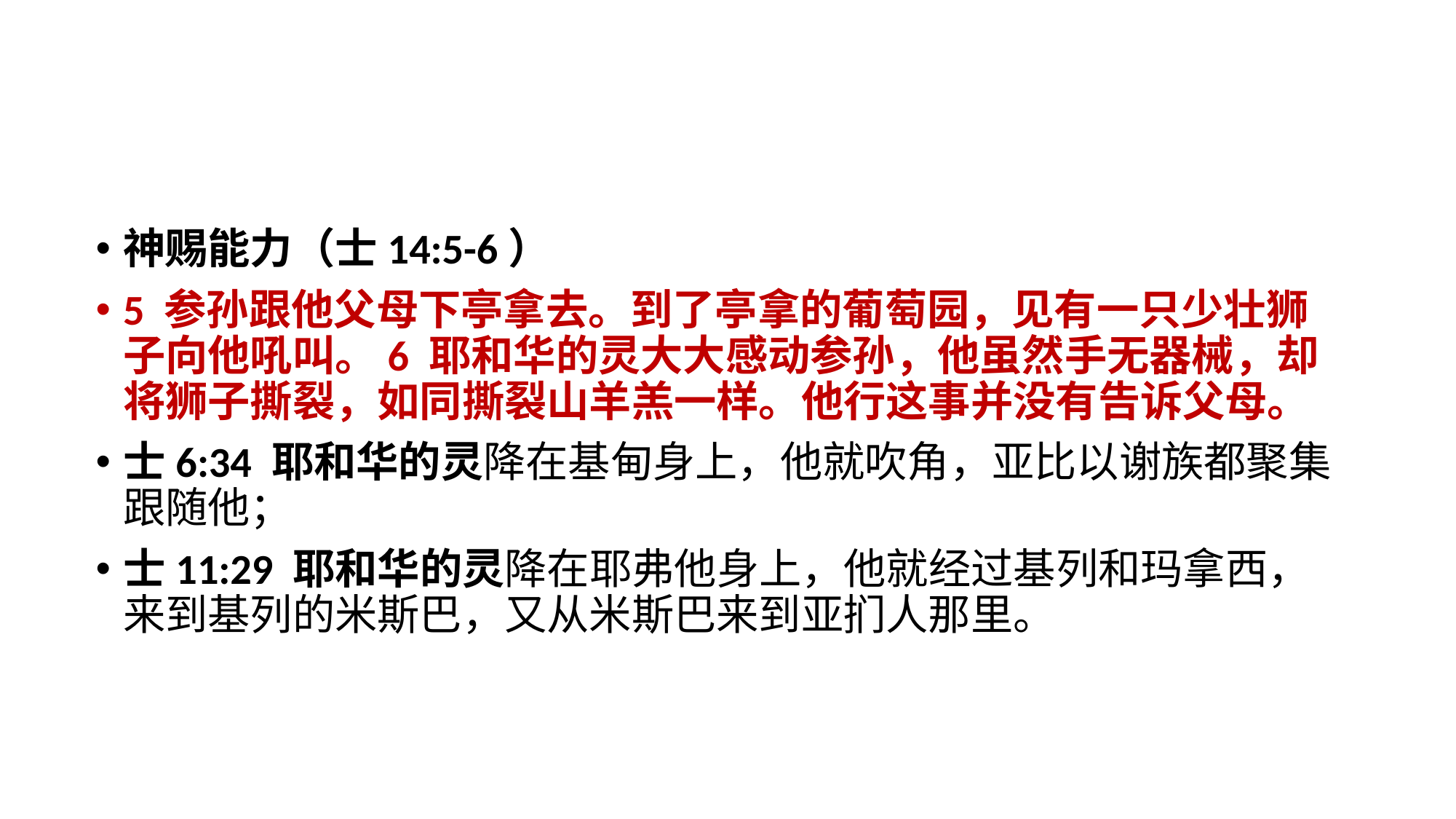

神赐能力（士14:5-6）
5 参孙跟他父母下亭拿去。到了亭拿的葡萄园，见有一只少壮狮子向他吼叫。6 耶和华的灵大大感动参孙，他虽然手无器械，却将狮子撕裂，如同撕裂山羊羔一样。他行这事并没有告诉父母。
士6:34 耶和华的灵降在基甸身上，他就吹角，亚比以谢族都聚集跟随他；
士11:29 耶和华的灵降在耶弗他身上，他就经过基列和玛拿西，来到基列的米斯巴，又从米斯巴来到亚扪人那里。